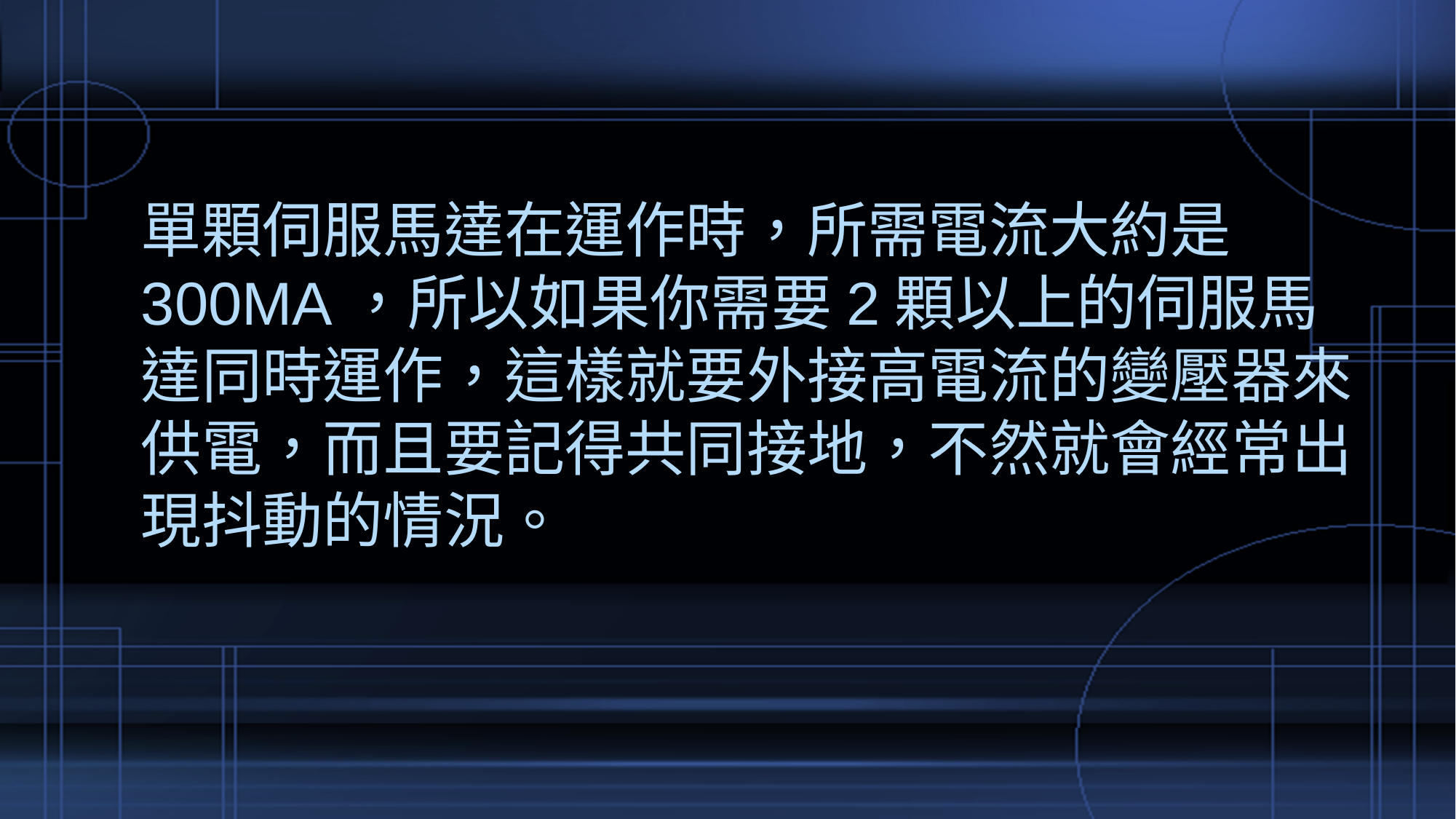

# 單顆伺服馬達在運作時，所需電流大約是300ma，所以如果你需要2顆以上的伺服馬達同時運作，這樣就要外接高電流的變壓器來供電，而且要記得共同接地，不然就會經常出現抖動的情況。